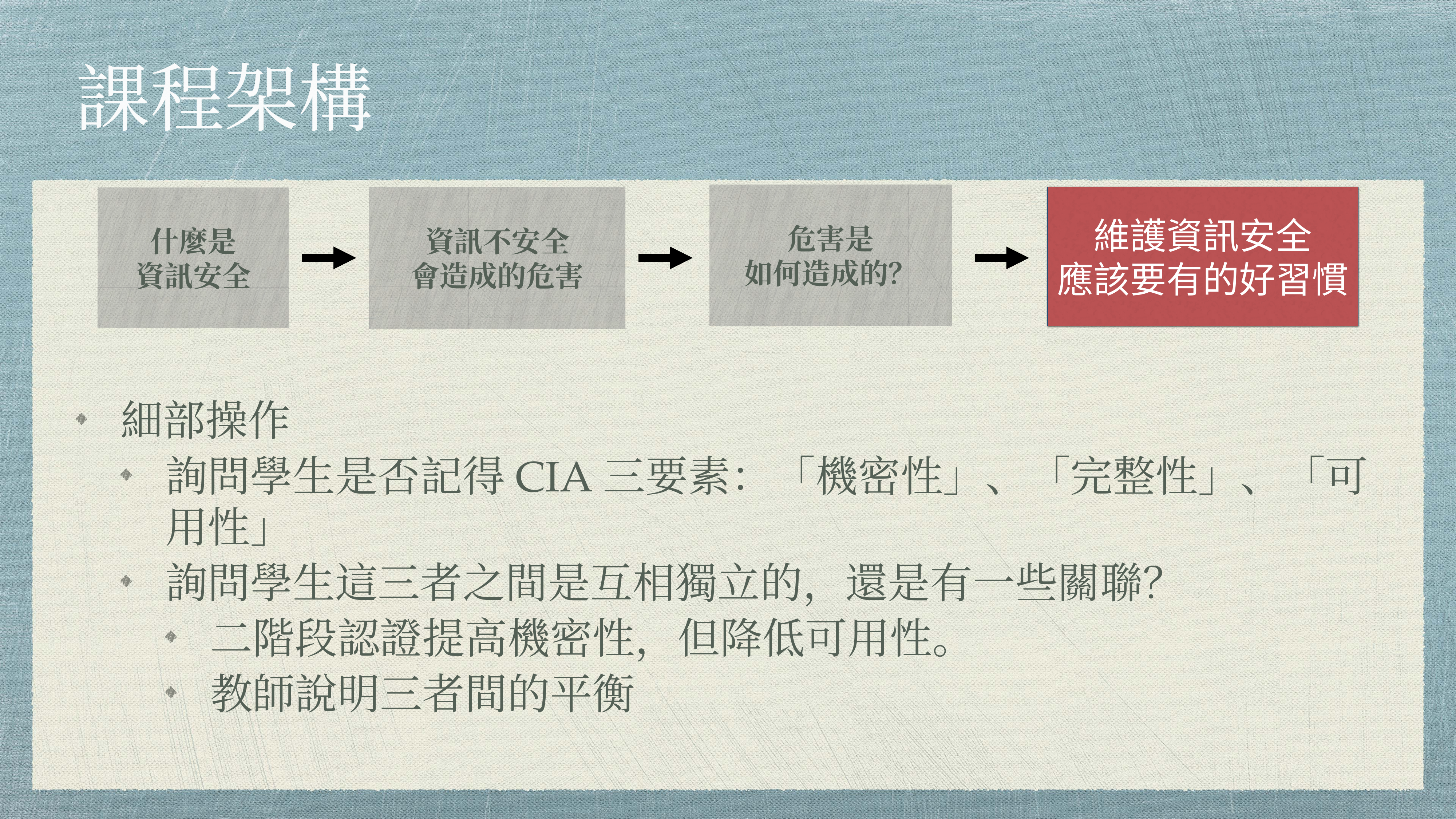

# 課程架構
危害是
如何造成的？
維護資訊安全
應該要有的好習慣
資訊不安全
會造成的危害
什麼是
資訊安全

細部操作
詢問學生是否記得CIA三要素：「機密性」、「完整性」、「可用性」
詢問學生這三者之間是互相獨立的，還是有一些關聯？
二階段認證提高機密性，但降低可用性。
教師說明三者間的平衡